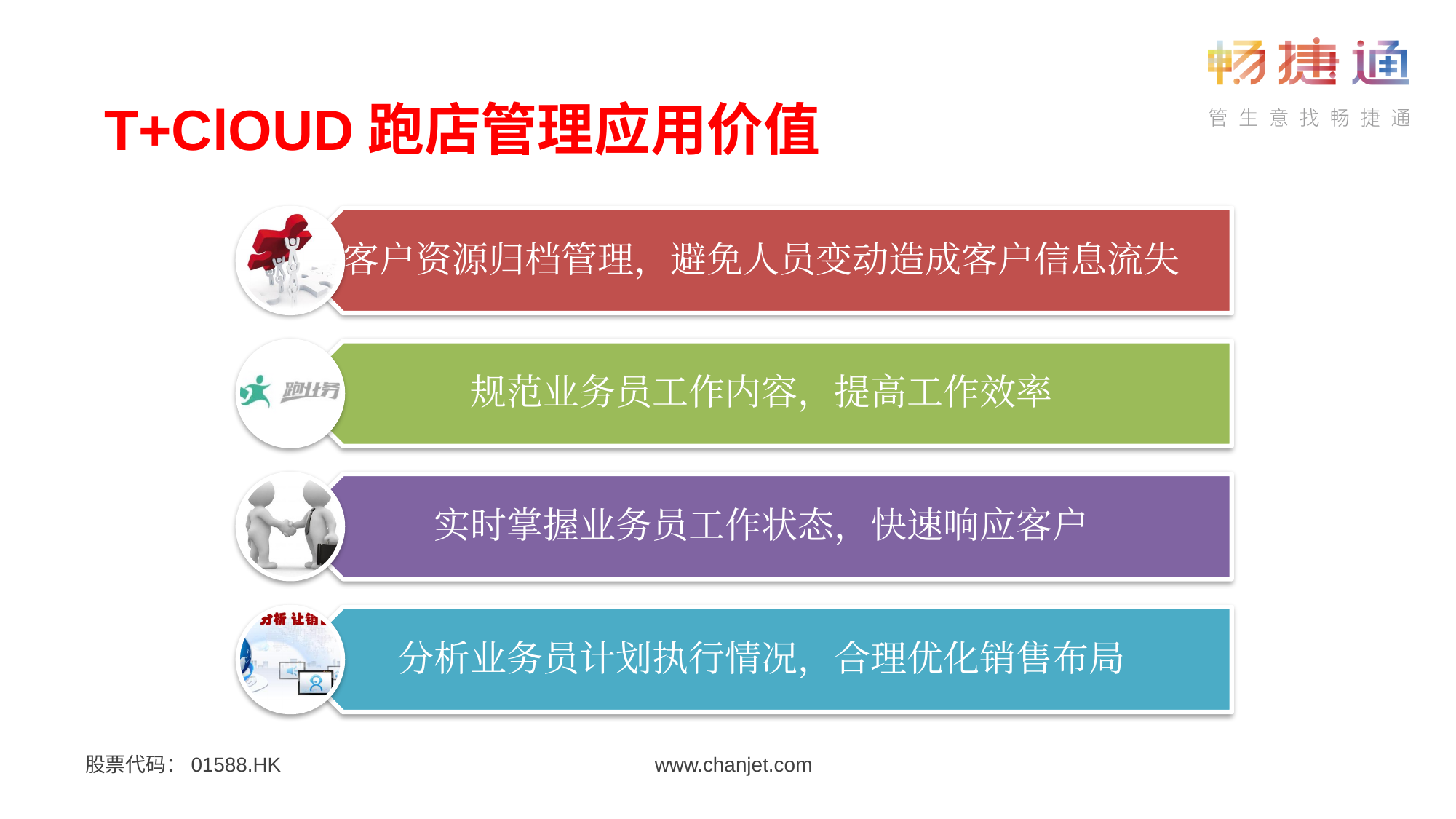

# T+ClOUD跑店管理应用价值
客户资源归档管理，避免人员变动造成客户信息流失
规范业务员工作内容，提高工作效率
实时掌握业务员工作状态，快速响应客户
分析业务员计划执行情况，合理优化销售布局